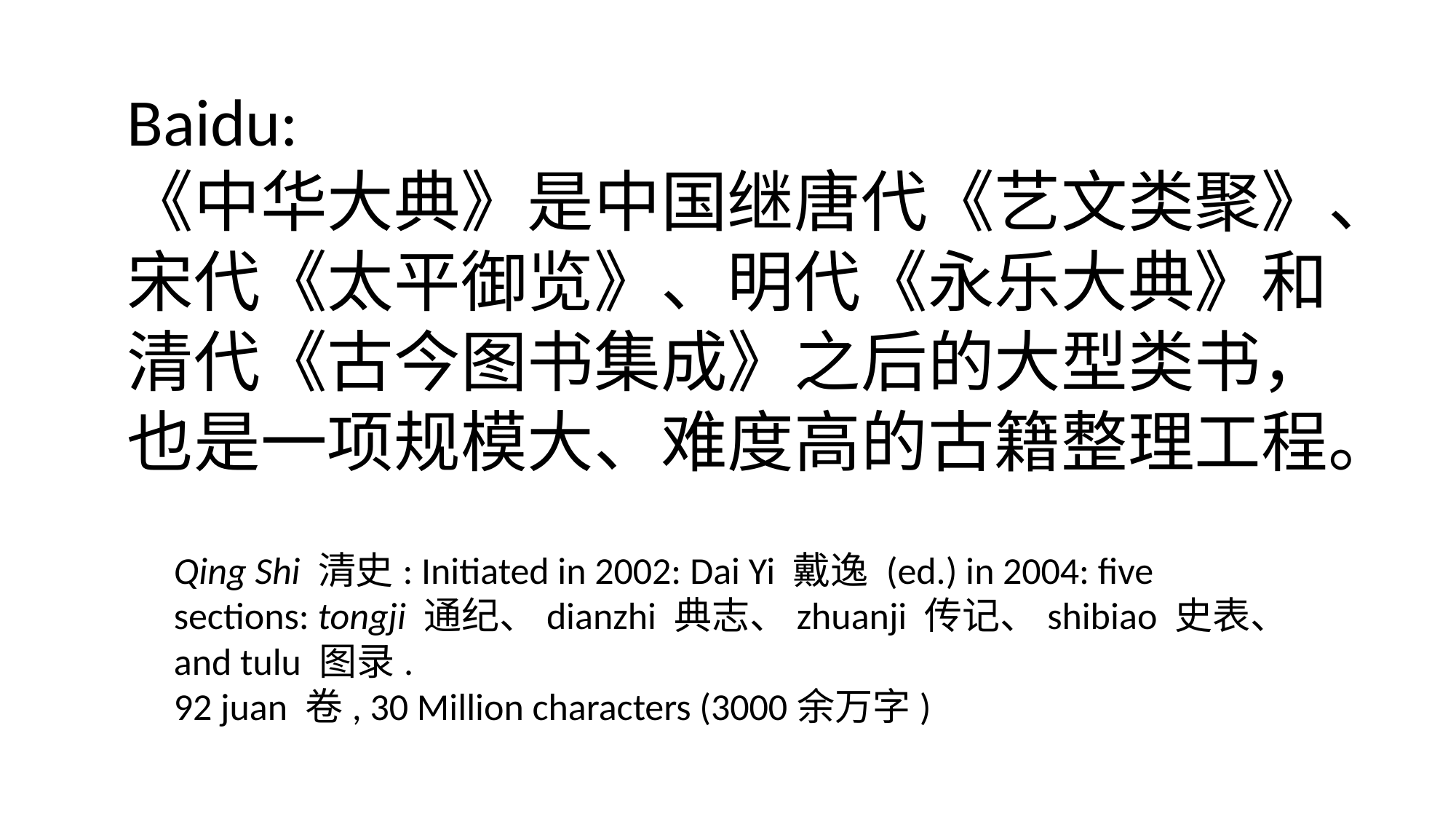

Baidu:
《中华大典》是中国继唐代《艺文类聚》、宋代《太平御览》、明代《永乐大典》和清代《古今图书集成》之后的大型类书，也是一项规模大、难度高的古籍整理工程。
Qing Shi 清史: Initiated in 2002: Dai Yi 戴逸 (ed.) in 2004: five sections: tongji 通纪、dianzhi 典志、zhuanji 传记、shibiao 史表、and tulu 图录.
92 juan 卷, 30 Million characters (3000余万字)